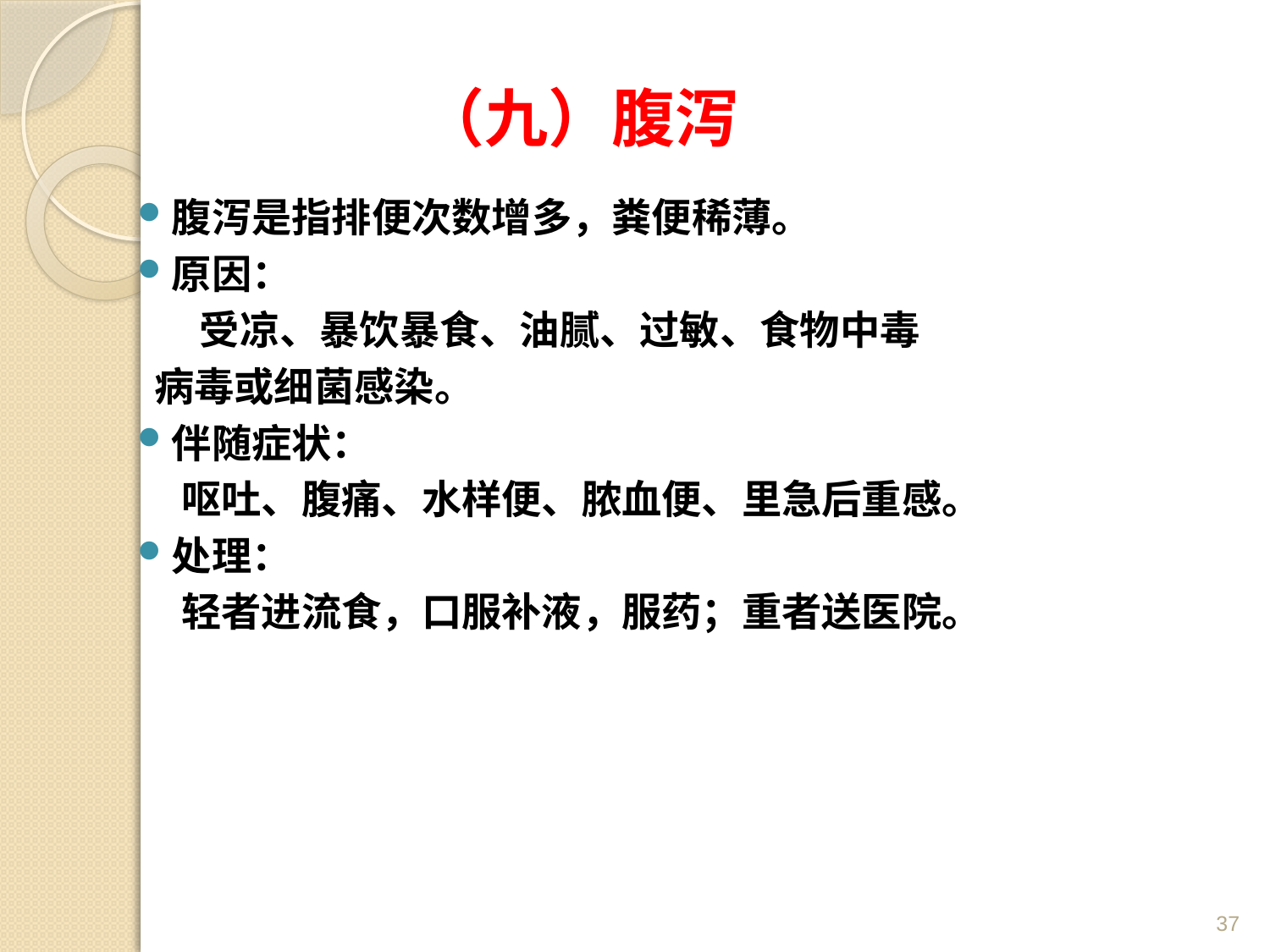

# （九）腹泻
腹泻是指排便次数增多，粪便稀薄。
原因：
      受凉、暴饮暴食、油腻、过敏、食物中毒
 病毒或细菌感染。
伴随症状：
    呕吐、腹痛、水样便、脓血便、里急后重感。
处理：
    轻者进流食，口服补液，服药；重者送医院。

37